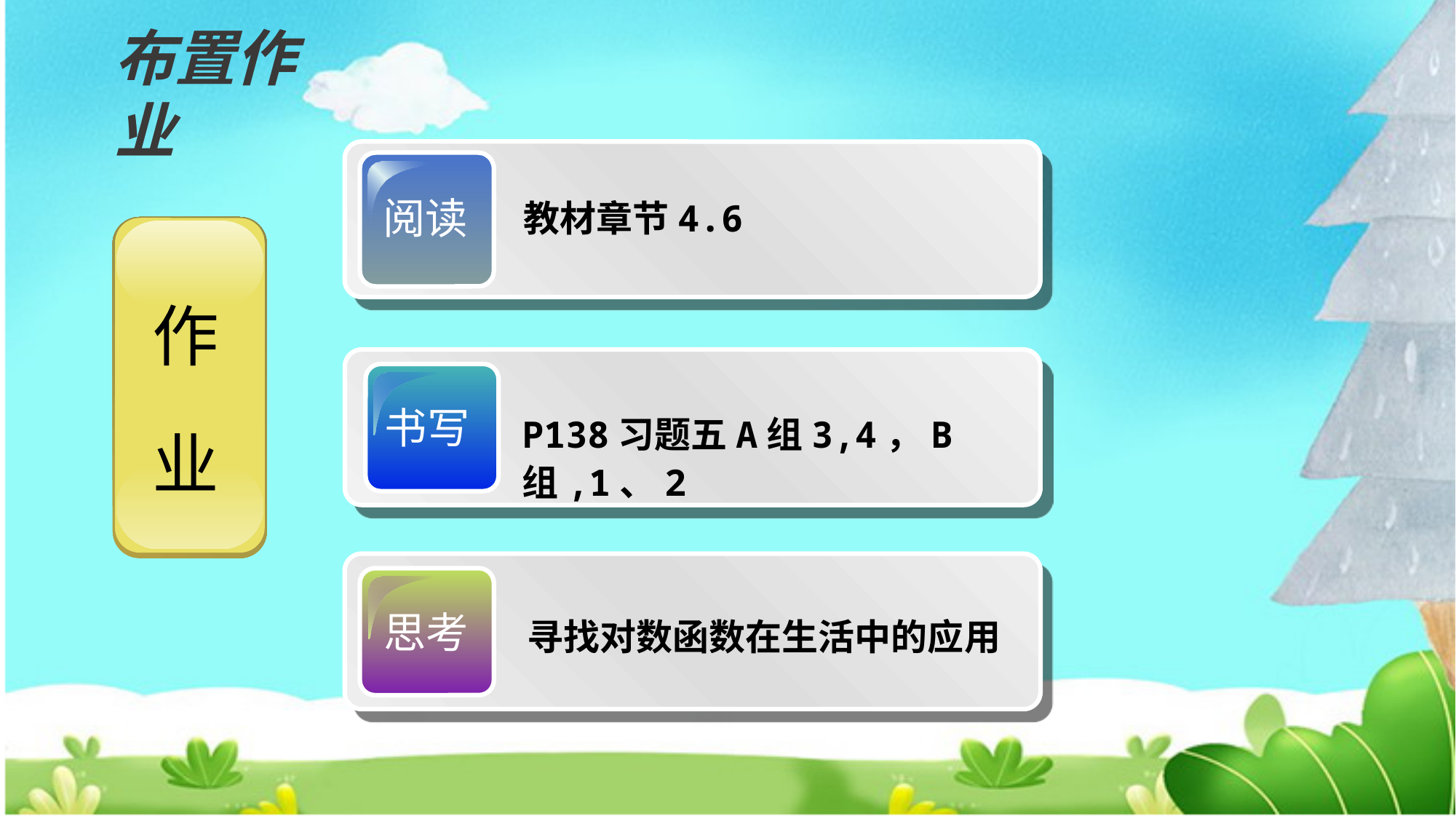

布置作业

阅读
教材章节4.6

书写
P138习题五A组3,4，B组,1、2

思考
寻找对数函数在生活中的应用

作
业